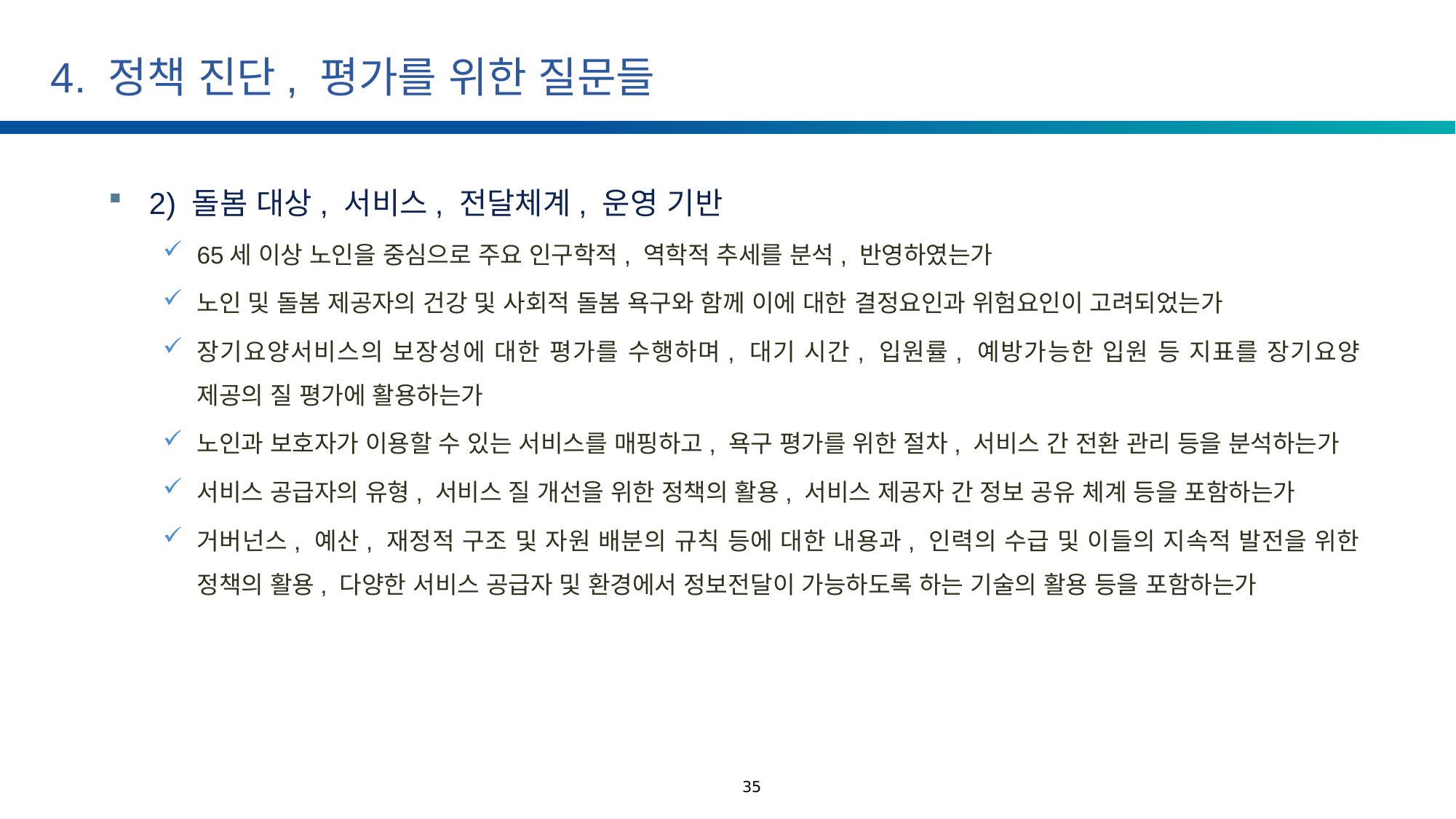

# 4. 정책 진단, 평가를 위한 질문들
2) 돌봄 대상, 서비스, 전달체계, 운영 기반
65세 이상 노인을 중심으로 주요 인구학적, 역학적 추세를 분석, 반영하였는가
노인 및 돌봄 제공자의 건강 및 사회적 돌봄 욕구와 함께 이에 대한 결정요인과 위험요인이 고려되었는가
장기요양서비스의 보장성에 대한 평가를 수행하며, 대기 시간, 입원률, 예방가능한 입원 등 지표를 장기요양 제공의 질 평가에 활용하는가
노인과 보호자가 이용할 수 있는 서비스를 매핑하고, 욕구 평가를 위한 절차, 서비스 간 전환 관리 등을 분석하는가
서비스 공급자의 유형, 서비스 질 개선을 위한 정책의 활용, 서비스 제공자 간 정보 공유 체계 등을 포함하는가
거버넌스, 예산, 재정적 구조 및 자원 배분의 규칙 등에 대한 내용과, 인력의 수급 및 이들의 지속적 발전을 위한 정책의 활용, 다양한 서비스 공급자 및 환경에서 정보전달이 가능하도록 하는 기술의 활용 등을 포함하는가

35